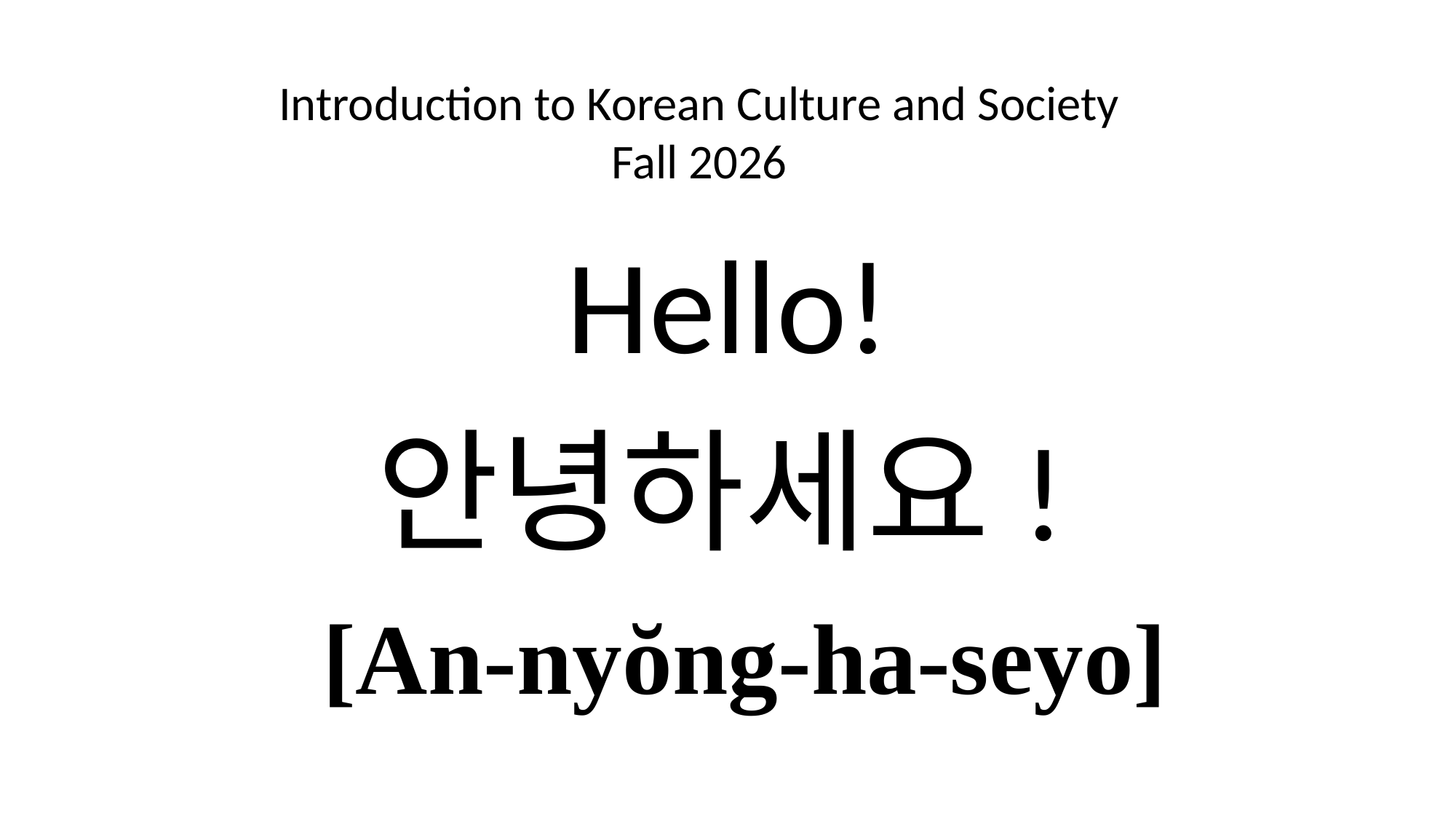

Introduction to Korean Culture and Society
Fall 2026
Hello!
안녕하세요!
[An-nyŏng-ha-seyo]